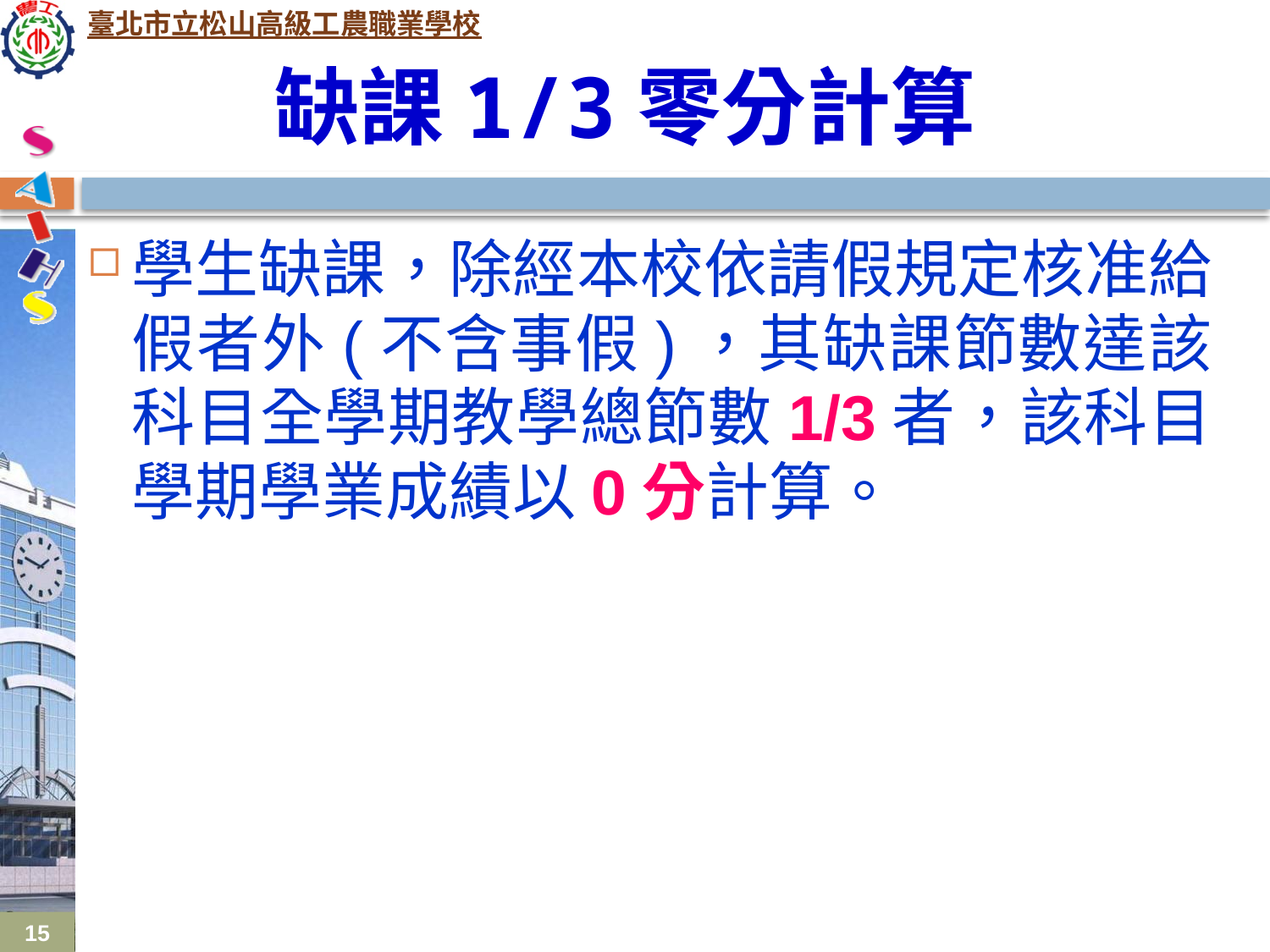

# 缺課1/3零分計算
學生缺課，除經本校依請假規定核准給假者外(不含事假)，其缺課節數達該科目全學期教學總節數1/3者，該科目學期學業成績以0分計算。